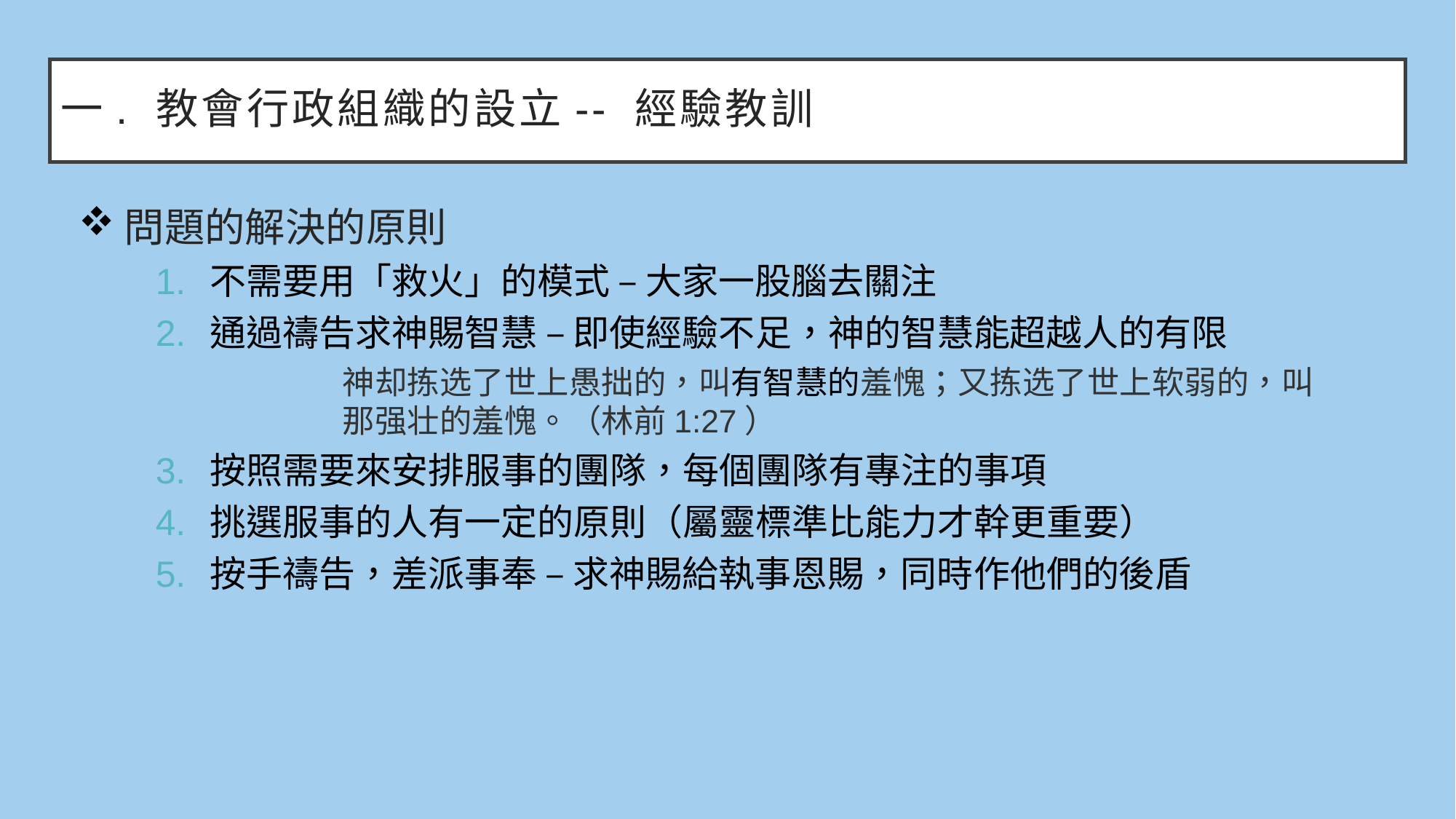

# 一. 教會行政組織的設立-- 經驗教訓
問題的解決的原則
不需要用「救火」的模式 – 大家一股腦去關注
通過禱告求神賜智慧 – 即使經驗不足，神的智慧能超越人的有限
	神却拣选了世上愚拙的，叫有智慧的羞愧；又拣选了世上软弱的，叫		那强壮的羞愧。（林前1:27）
按照需要來安排服事的團隊，每個團隊有專注的事項
挑選服事的人有一定的原則（屬靈標準比能力才幹更重要）
按手禱告，差派事奉 – 求神賜給執事恩賜，同時作他們的後盾